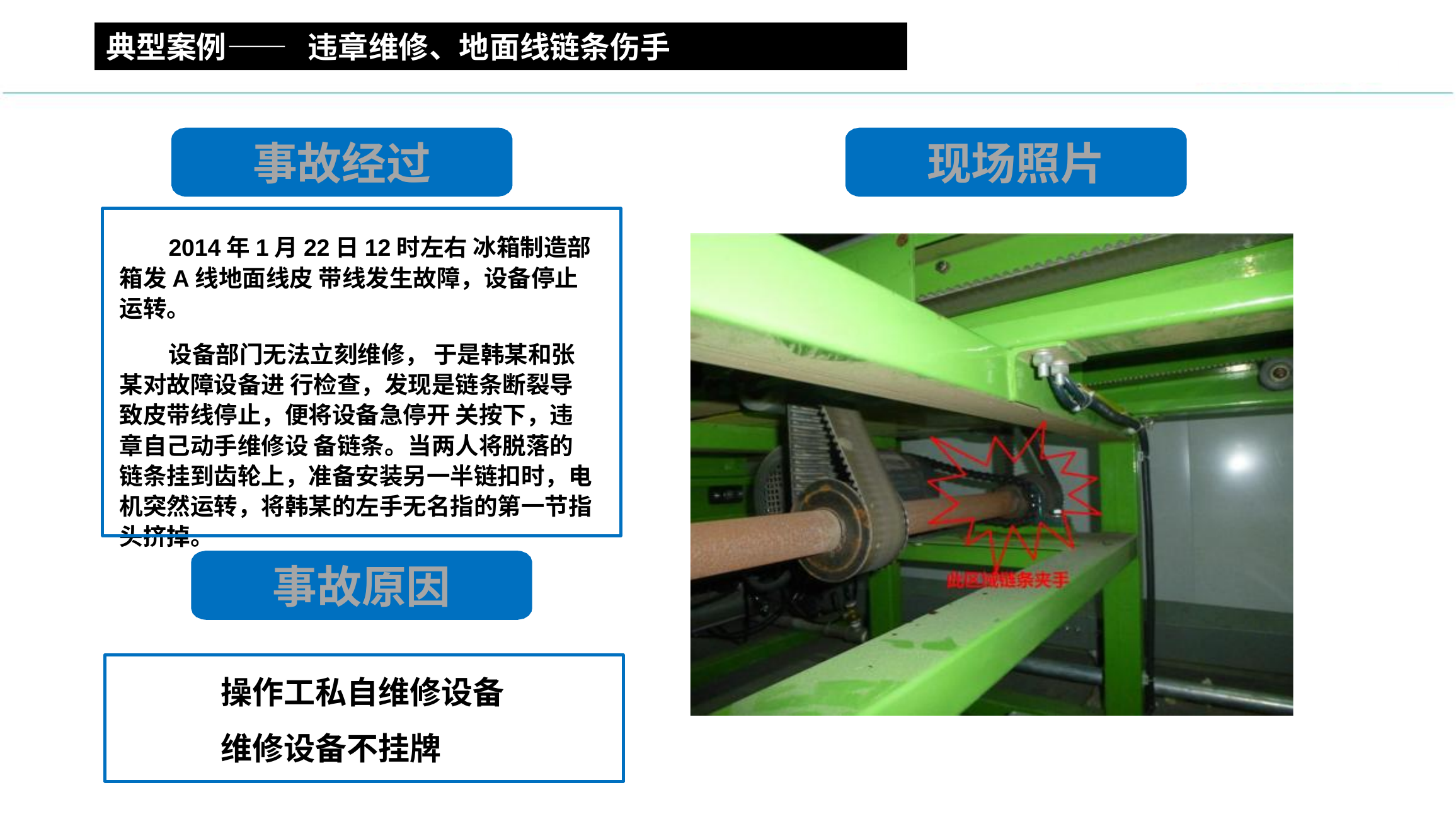

典型案例——   违章维修、地面线链条伤手
事故经过
现场照片

2014年1月22日12时左右 冰箱制造部箱发A线地面线皮 带线发生故障，设备停止运转。
设备部门无法立刻维修， 于是韩某和张某对故障设备进 行检查，发现是链条断裂导致皮带线停止，便将设备急停开 关按下，违章自己动手维修设 备链条。当两人将脱落的链条挂到齿轮上，准备安装另一半链扣时，电机突然运转，将韩某的左手无名指的第一节指头挤掉。

事故原因

操作工私自维修设备
维修设备不挂牌